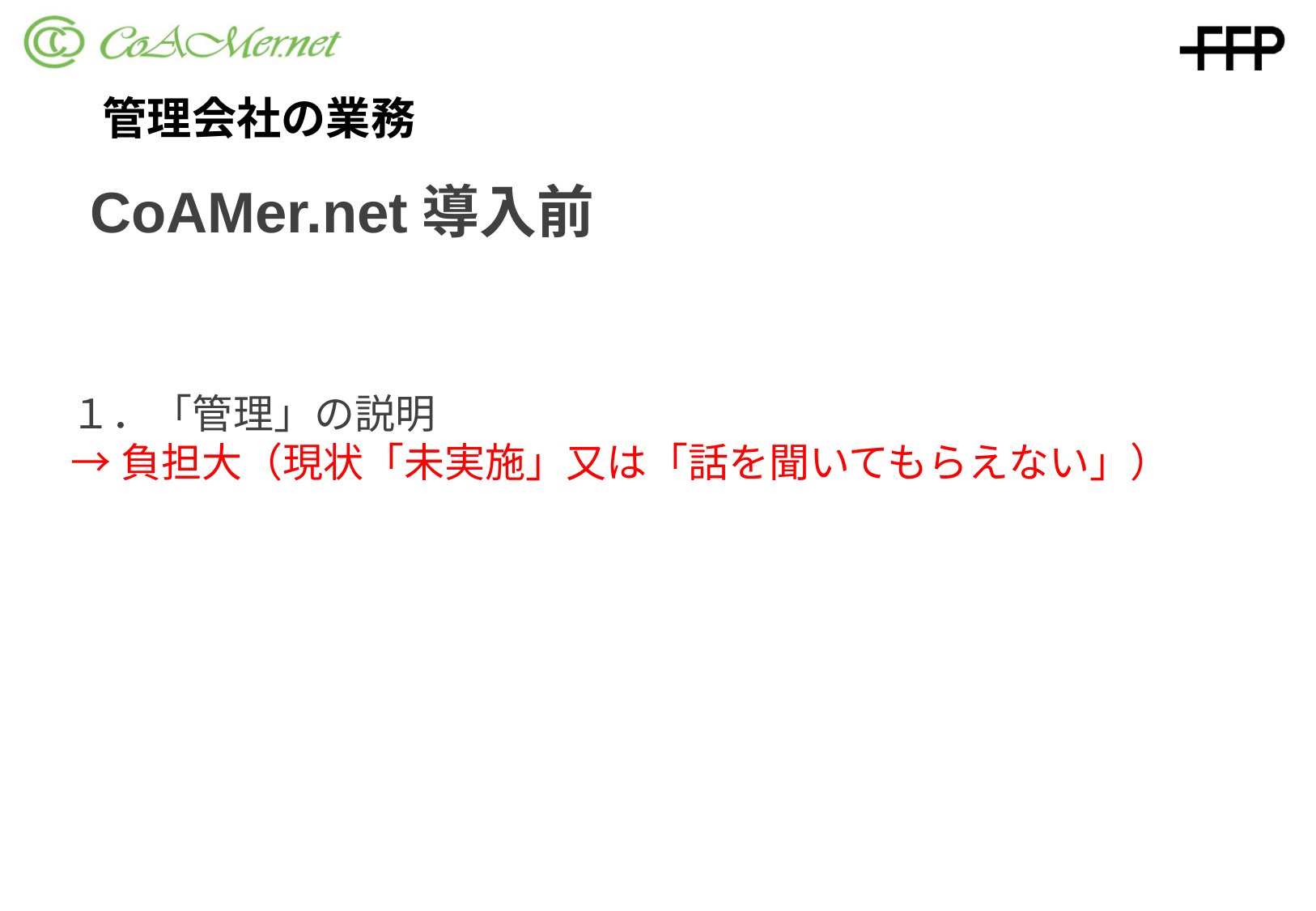

# 管理会社の業務
CoAMer.net導入前
１．「管理」の説明
→負担大（現状「未実施」又は「話を聞いてもらえない」）